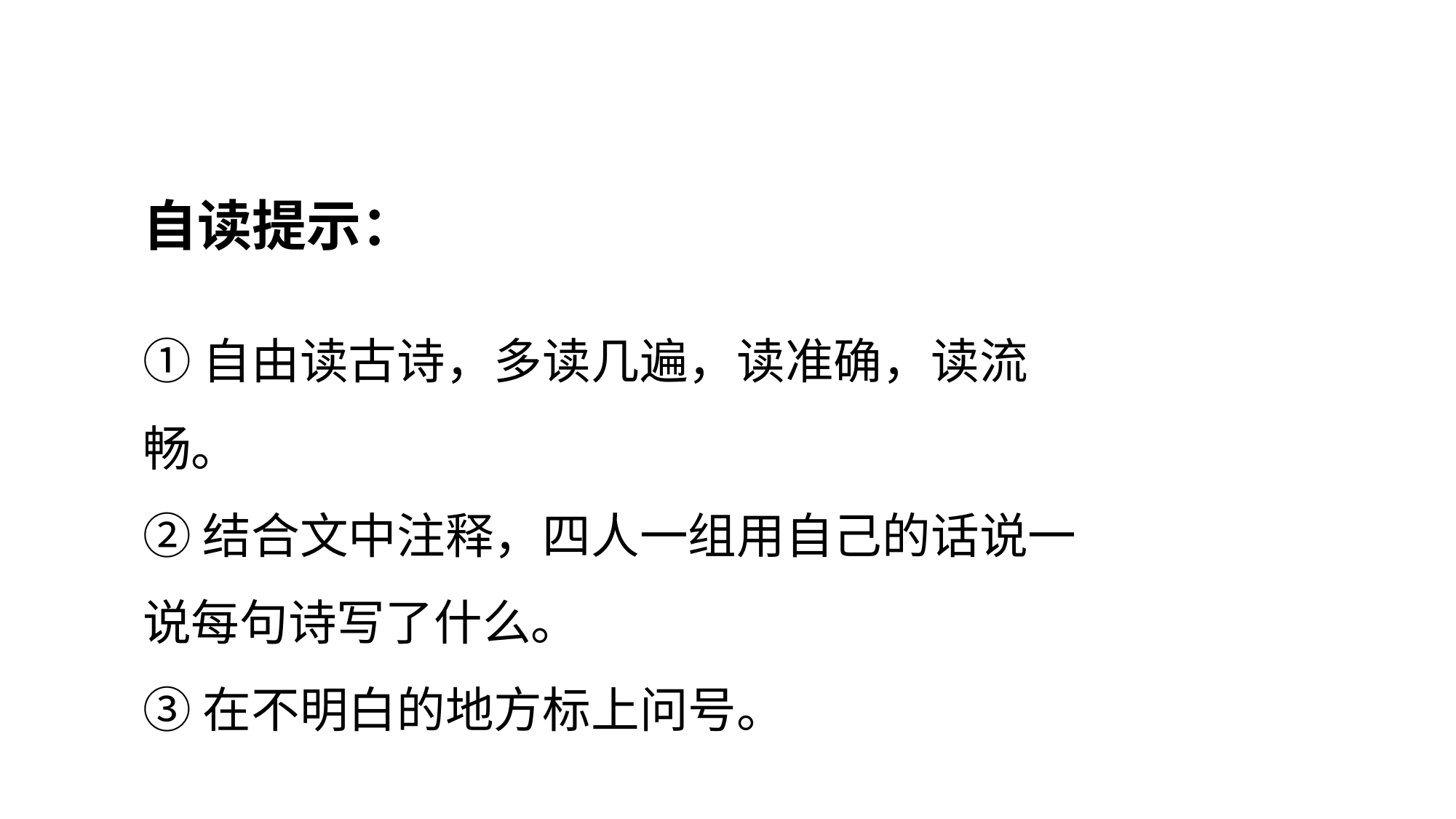

自读提示：
①自由读古诗，多读几遍，读准确，读流畅。
②结合文中注释，四人一组用自己的话说一说每句诗写了什么。
③在不明白的地方标上问号。